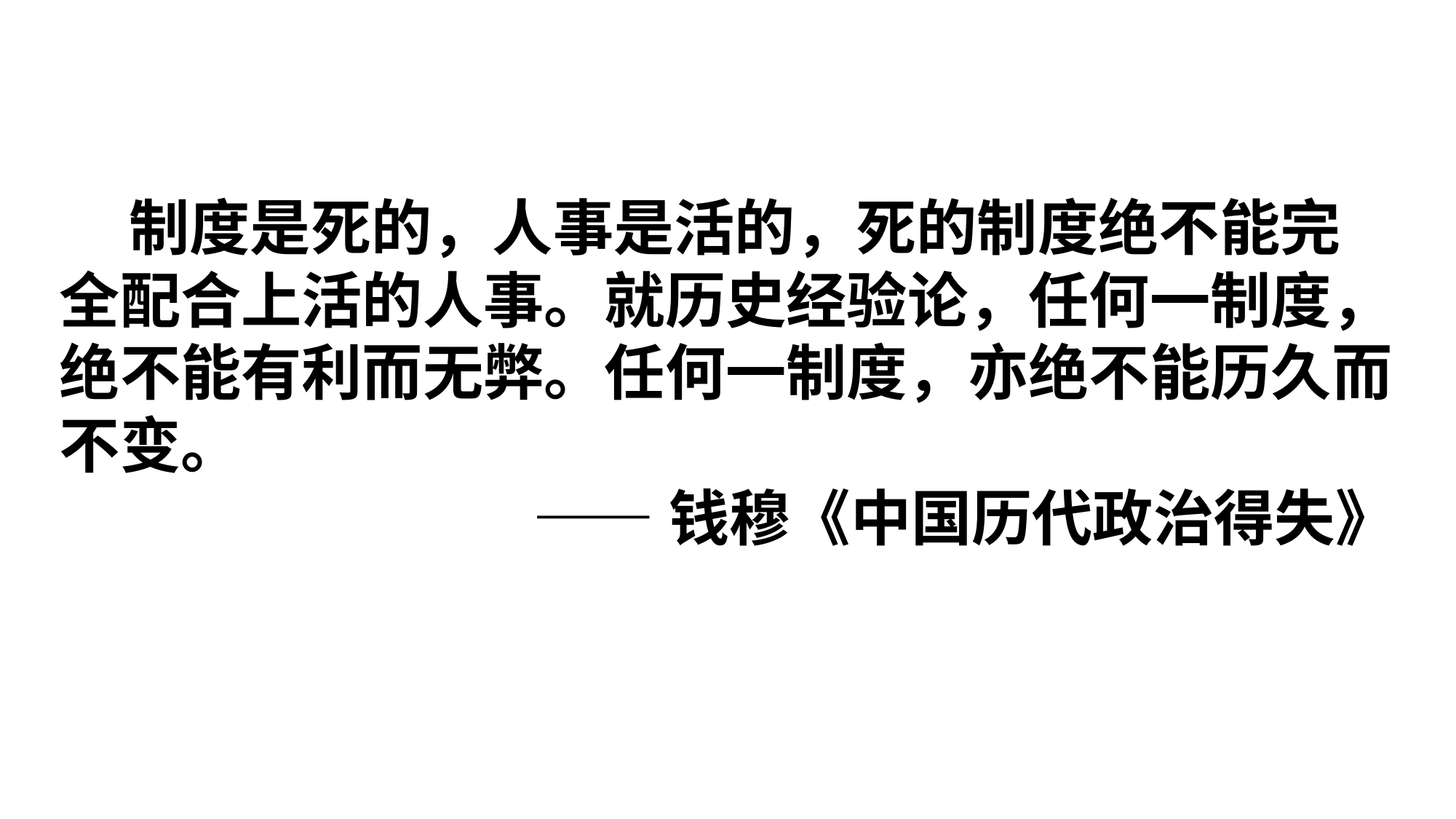

制度是死的，人事是活的，死的制度绝不能完全配合上活的人事。就历史经验论，任何一制度，绝不能有利而无弊。任何一制度，亦绝不能历久而不变。
——钱穆《中国历代政治得失》